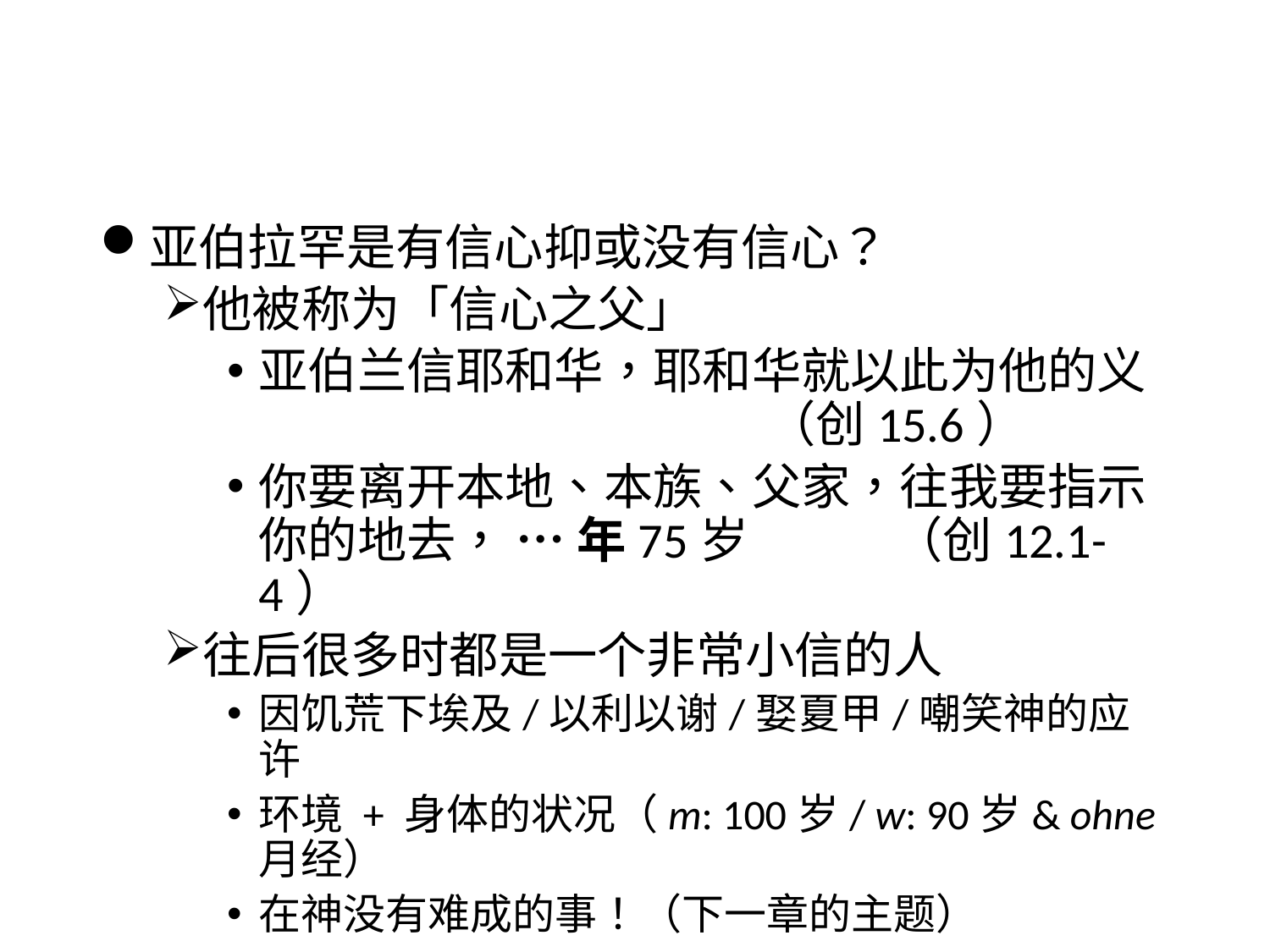

#
亚伯拉罕是有信心抑或没有信心？
他被称为「信心之父」
亚伯兰信耶和华，耶和华就以此为他的义					（创15.6）
你要离开本地、本族、父家，往我要指示你的地去， … 年75岁		（创12.1-4）
往后很多时都是一个非常小信的人
因饥荒下埃及/以利以谢/娶夏甲/嘲笑神的应许
环境 + 身体的状况（m: 100岁/ w: 90岁& ohne月经）
在神没有难成的事！（下一章的主题）